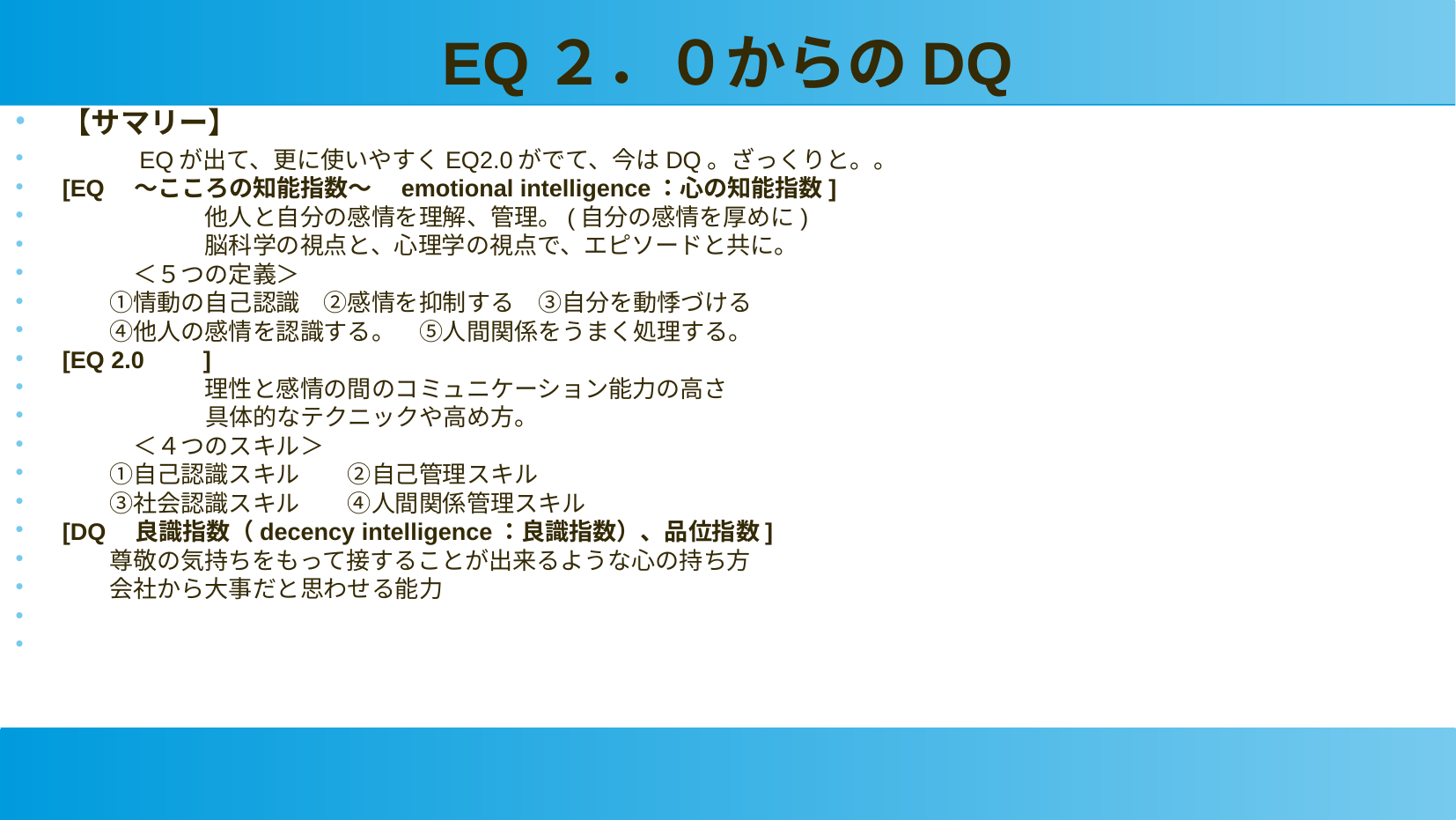

EQ２．０からのDQ
【サマリー】
　　　EQが出て、更に使いやすくEQ2.0がでて、今はDQ。ざっくりと。。
[EQ　〜こころの知能指数〜　emotional intelligence：心の知能指数]
　　　　　　他人と自分の感情を理解、管理。(自分の感情を厚めに)
　　　　　　脳科学の視点と、心理学の視点で、エピソードと共に。
　　　＜５つの定義＞
　　①情動の自己認識　②感情を抑制する　③自分を動悸づける
　　④他人の感情を認識する。　⑤人間関係をうまく処理する。
[EQ 2.0　　]
　　　　　　理性と感情の間のコミュニケーション能力の高さ
                          具体的なテクニックや高め方。
　　　＜４つのスキル＞
　　①自己認識スキル　　②自己管理スキル
　　③社会認識スキル　　④人間関係管理スキル
[DQ　良識指数（decency intelligence：良識指数）、品位指数]
　　尊敬の気持ちをもって接することが出来るような心の持ち方
　　会社から大事だと思わせる能力